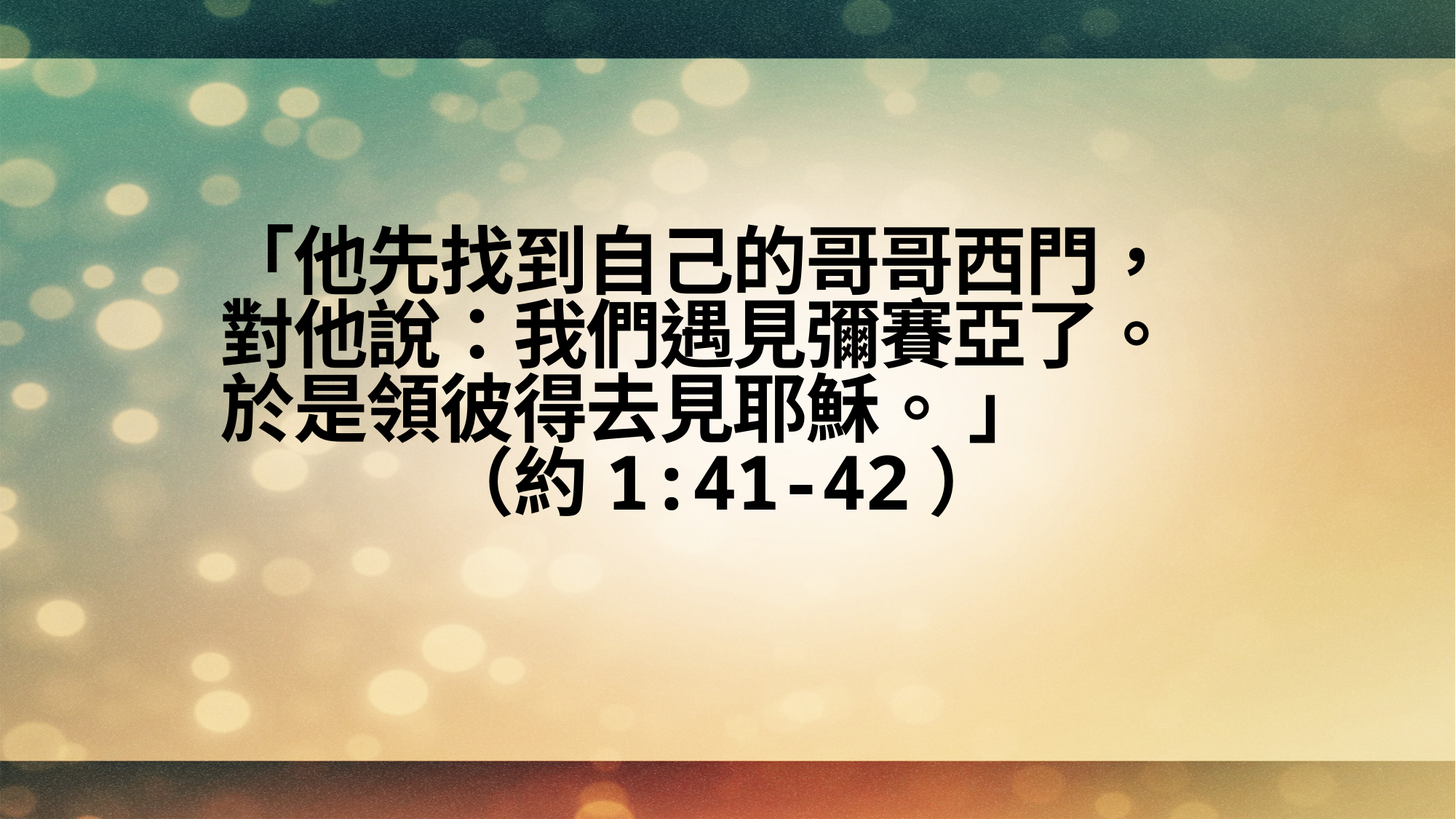

「他先找到自己的哥哥西門，對他說：我們遇見彌賽亞了。 於是領彼得去見耶穌。 」
             （約1:41-42）